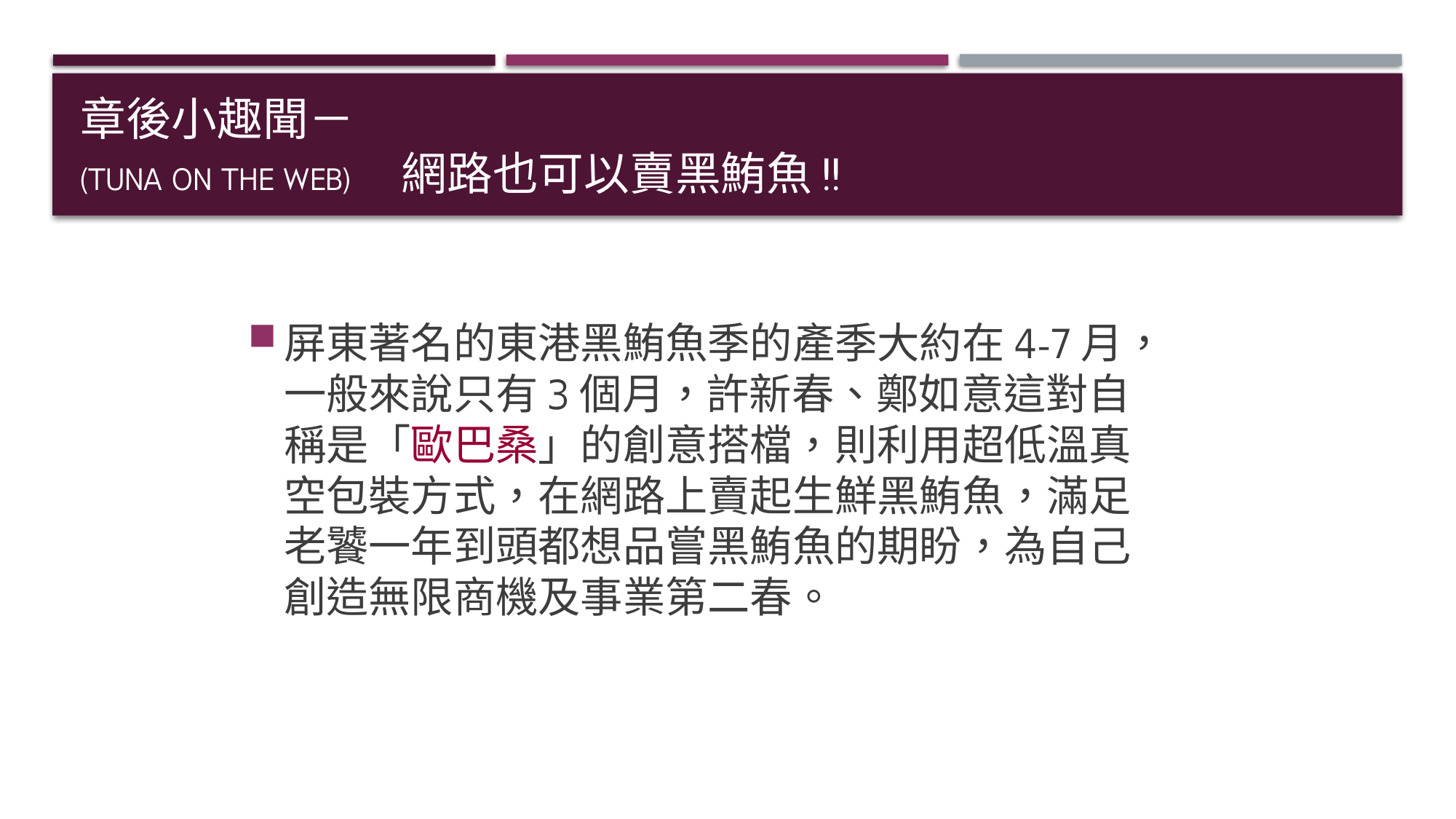

# 章後小趣聞－ (Tuna on the web)   網路也可以賣黑鮪魚!!
屏東著名的東港黑鮪魚季的產季大約在4-7月，一般來說只有3個月，許新春、鄭如意這對自稱是「歐巴桑」的創意搭檔，則利用超低溫真空包裝方式，在網路上賣起生鮮黑鮪魚，滿足老饕一年到頭都想品嘗黑鮪魚的期盼，為自己創造無限商機及事業第二春。